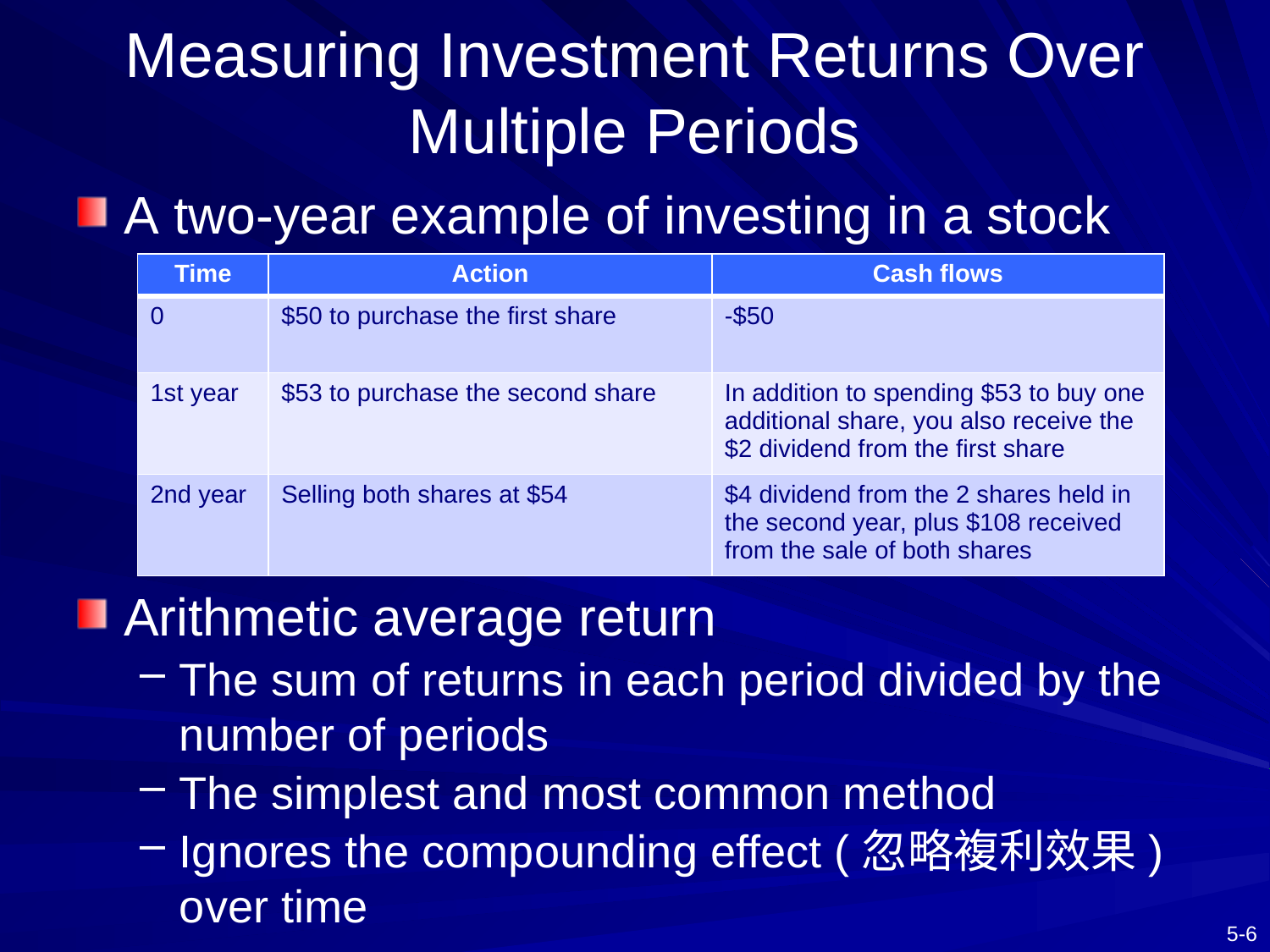

# Measuring Investment Returns Over Multiple Periods
A two-year example of investing in a stock

Arithmetic average return
The sum of returns in each period divided by the number of periods
The simplest and most common method
Ignores the compounding effect (忽略複利效果) over time
| Time | Action | Cash flows |
| --- | --- | --- |
| 0 | $50 to purchase the first share | -$50 |
| 1st year | $53 to purchase the second share | In addition to spending $53 to buy one additional share, you also receive the $2 dividend from the first share |
| 2nd year | Selling both shares at $54 | $4 dividend from the 2 shares held in the second year, plus $108 received from the sale of both shares |